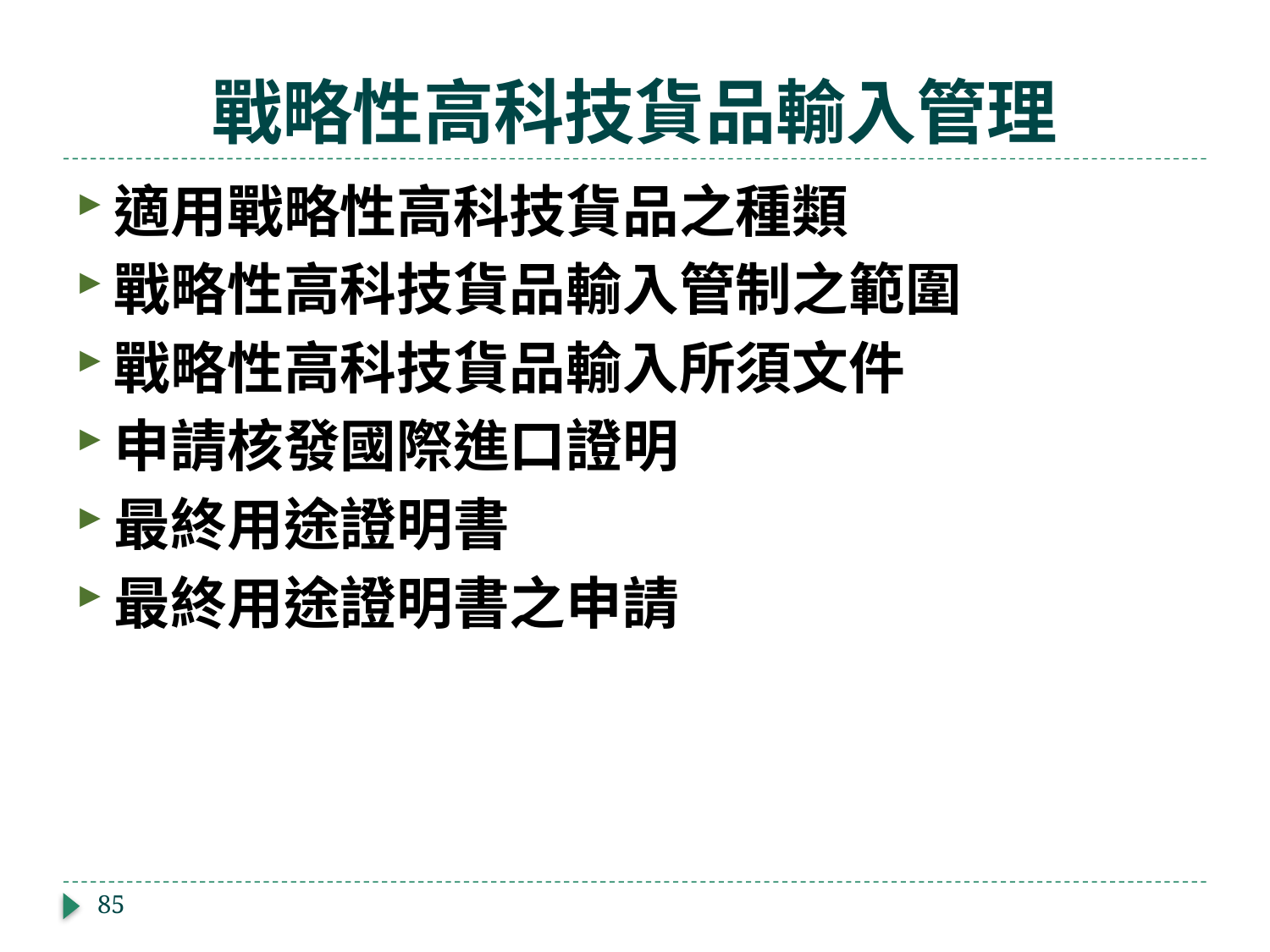

# 戰略性高科技貨品輸入管理
適用戰略性高科技貨品之種類
戰略性高科技貨品輸入管制之範圍
戰略性高科技貨品輸入所須文件
申請核發國際進口證明
最終用途證明書
最終用途證明書之申請
85